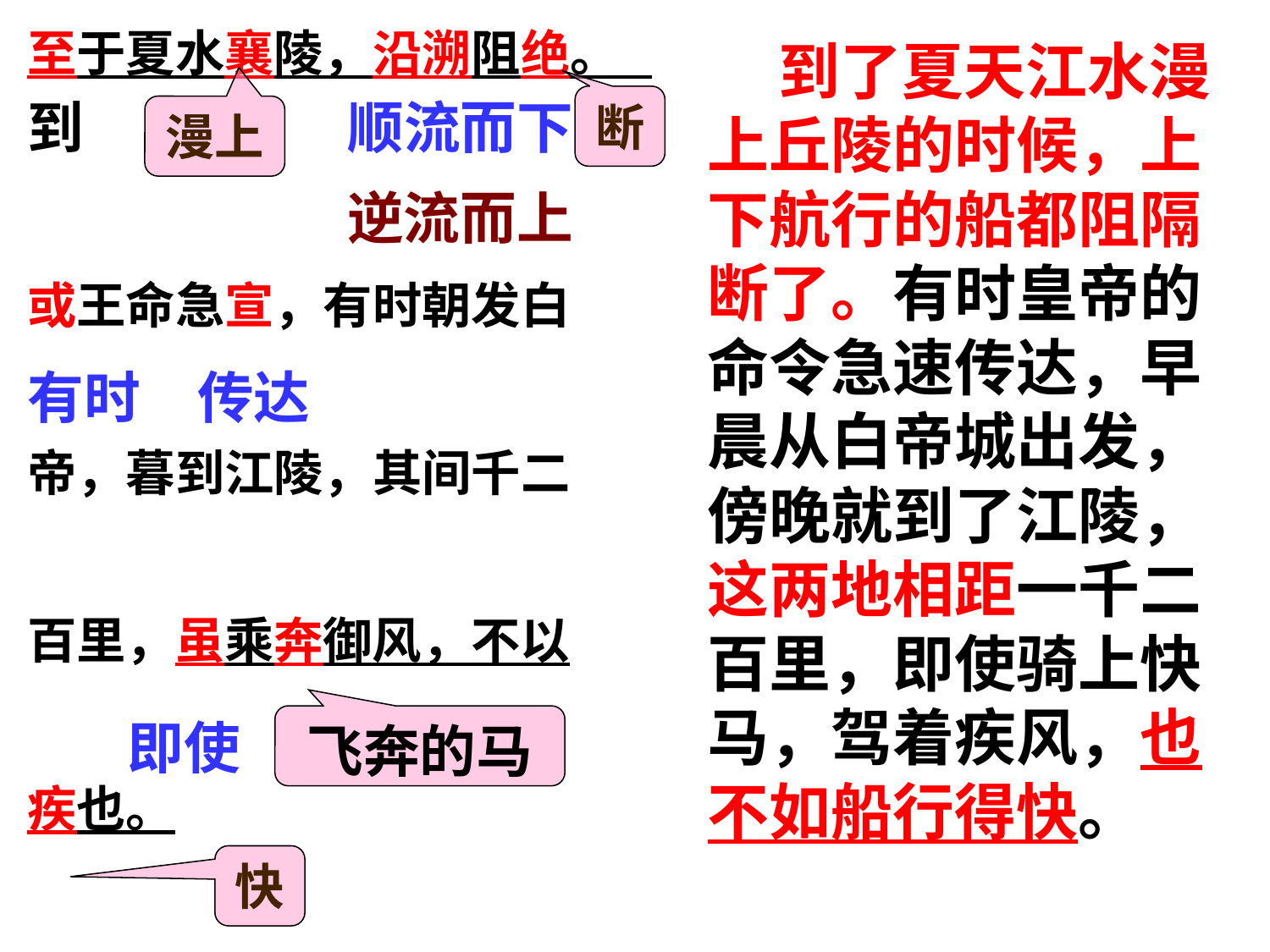

至于夏水襄陵，沿溯阻绝。

或王命急宣，有时朝发白

帝，暮到江陵，其间千二

百里，虽乘奔御风，不以

疾也。
    到了夏天江水漫上丘陵的时候，上下航行的船都阻隔断了。有时皇帝的命令急速传达，早晨从白帝城出发，傍晚就到了江陵，这两地相距一千二百里，即使骑上快马，驾着疾风，也不如船行得快。
到
顺流而下
断
漫上
逆流而上
有时
传达
即使
飞奔的马
快